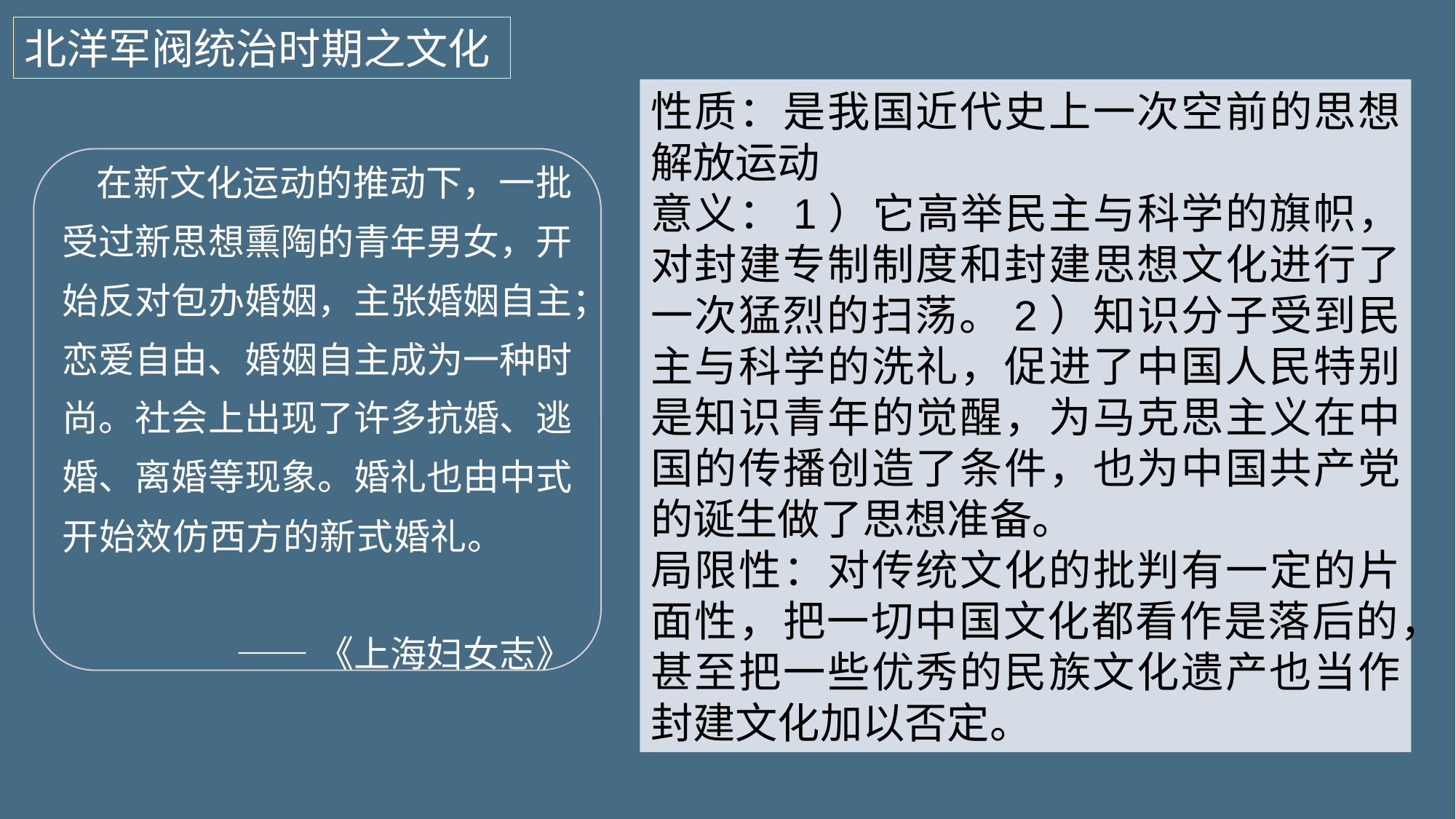

北洋军阀统治时期之文化
夜归人
性质：是我国近代史上一次空前的思想解放运动
意义：1）它高举民主与科学的旗帜，对封建专制制度和封建思想文化进行了一次猛烈的扫荡。2）知识分子受到民主与科学的洗礼，促进了中国人民特别是知识青年的觉醒，为马克思主义在中国的传播创造了条件，也为中国共产党的诞生做了思想准备。
局限性：对传统文化的批判有一定的片面性，把一切中国文化都看作是落后的，甚至把一些优秀的民族文化遗产也当作封建文化加以否定。

风
   在新文化运动的推动下，一批受过新思想熏陶的青年男女，开始反对包办婚姻，主张婚姻自主；恋爱自由、婚姻自主成为一种时尚。社会上出现了许多抗婚、逃婚、离婚等现象。婚礼也由中式开始效仿西方的新式婚礼。
——《上海妇女志》

雪